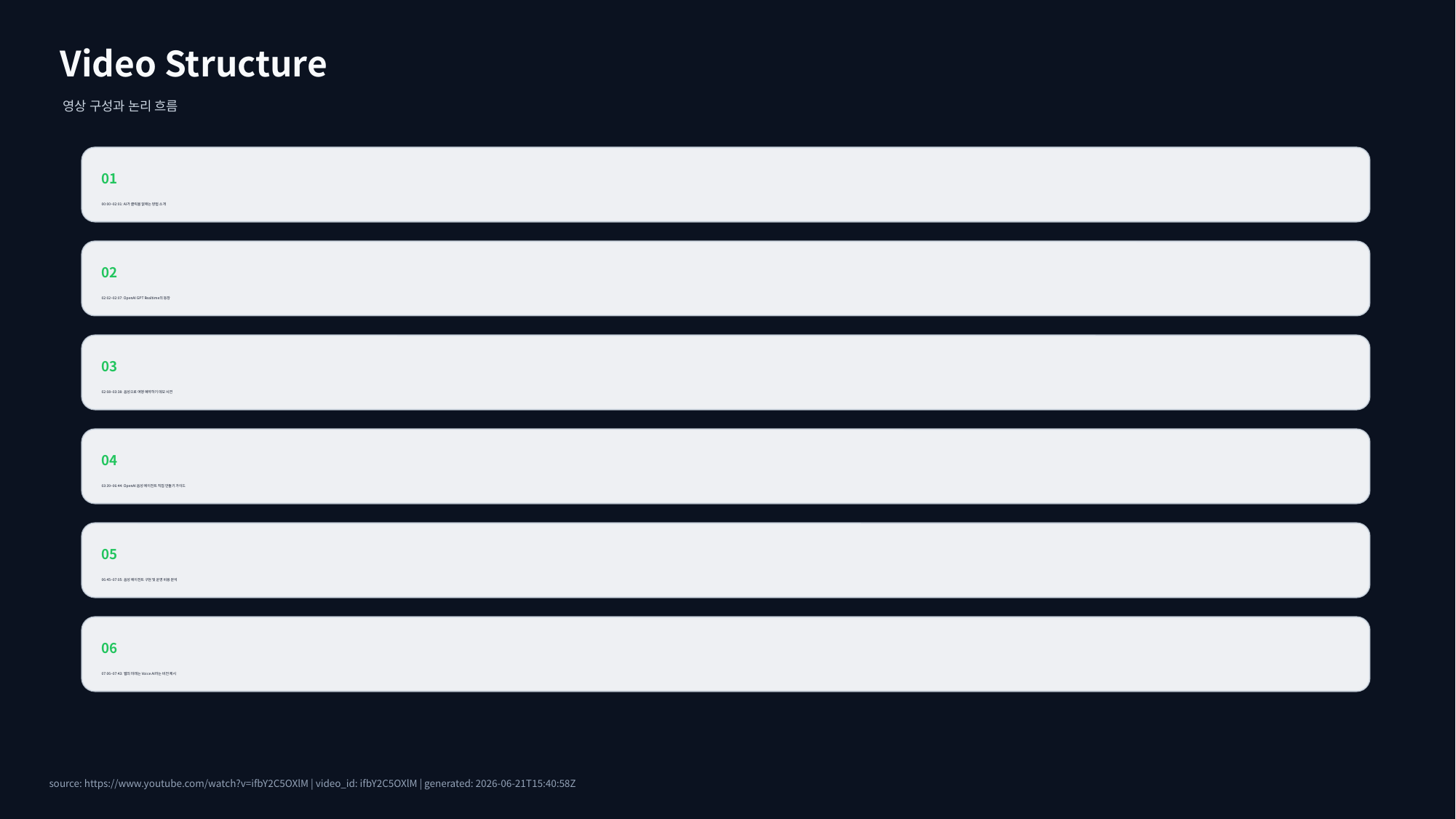

Video Structure
영상 구성과 논리 흐름

01
00:00~02:01: AI가 클릭을 없애는 방법 소개

02
02:02~02:07: OpenAI GPT Realtime의 등장

03
02:08~03:38: 음성으로 여행 예약하기 데모 시연

04
03:39~06:44: OpenAI 음성 에이전트 직접 만들기 가이드

05
06:45~07:05: 음성 에이전트 구현 및 운영 비용 분석

06
07:06~07:43: 웹의 미래는 Voice AI라는 비전 제시
source: https://www.youtube.com/watch?v=ifbY2C5OXlM | video_id: ifbY2C5OXlM | generated: 2026-06-21T15:40:58Z